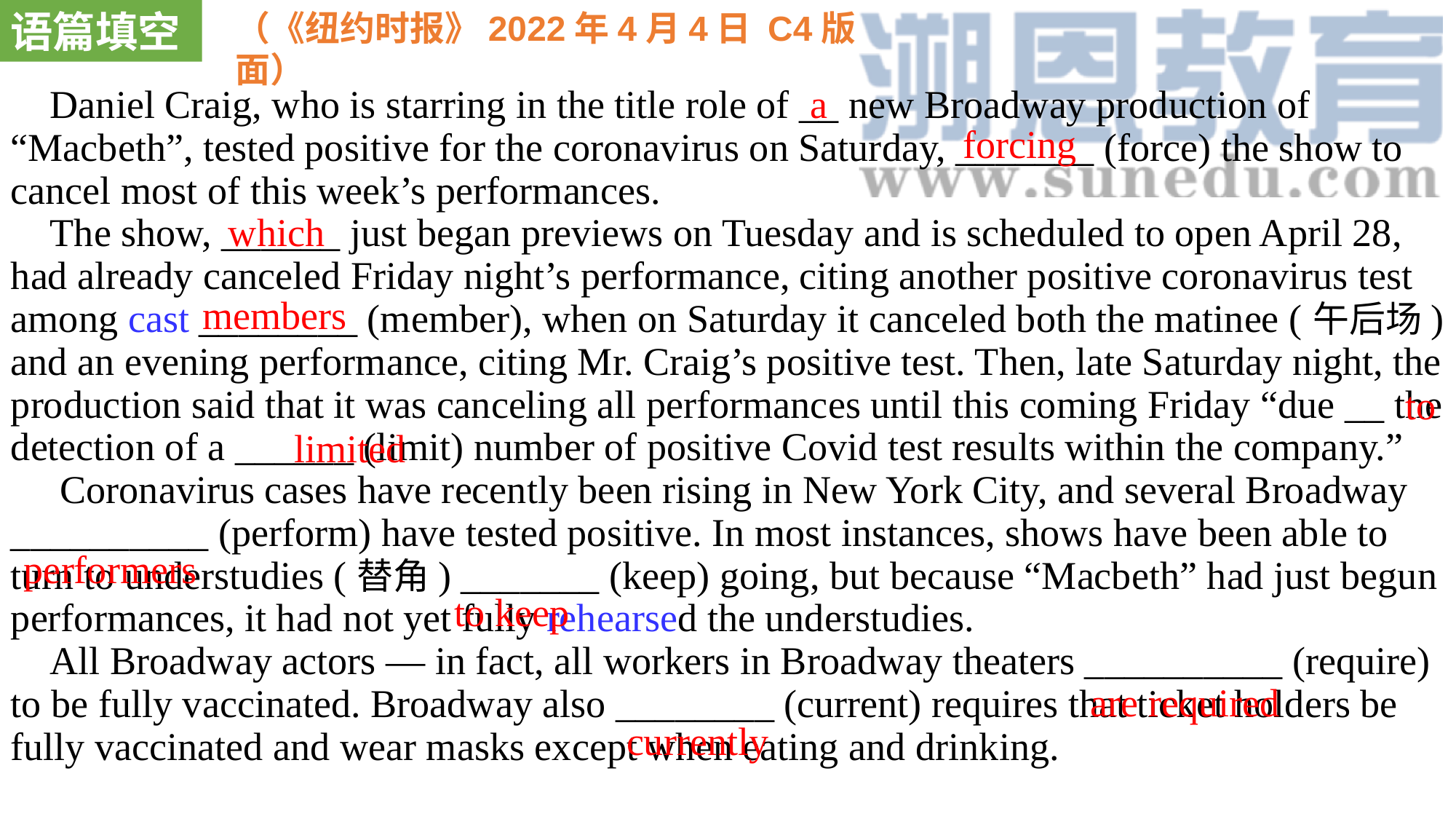

语篇填空
（《纽约时报》2022年4月4日 C4版面）
a
    Daniel Craig, who is starring in the title role of __ new Broadway production of “Macbeth”, tested positive for the coronavirus on Saturday, _______ (force) the show to cancel most of this week’s performances.
    The show, ______ just began previews on Tuesday and is scheduled to open April 28, had already canceled Friday night’s performance, citing another positive coronavirus test among cast ________ (member), when on Saturday it canceled both the matinee (午后场) and an evening performance, citing Mr. Craig’s positive test. Then, late Saturday night, the production said that it was canceling all performances until this coming Friday “due __ the detection of a ______ (limit) number of positive Covid test results within the company.”
     Coronavirus cases have recently been rising in New York City, and several Broadway __________ (perform) have tested positive. In most instances, shows have been able to turn to understudies (替角) _______ (keep) going, but because “Macbeth” had just begun performances, it had not yet fully rehearsed the understudies.
    All Broadway actors — in fact, all workers in Broadway theaters __________ (require) to be fully vaccinated. Broadway also ________ (current) requires that ticket holders be fully vaccinated and wear masks except when eating and drinking.
forcing
which
members
to
limited
performers
to keep
are required
currently